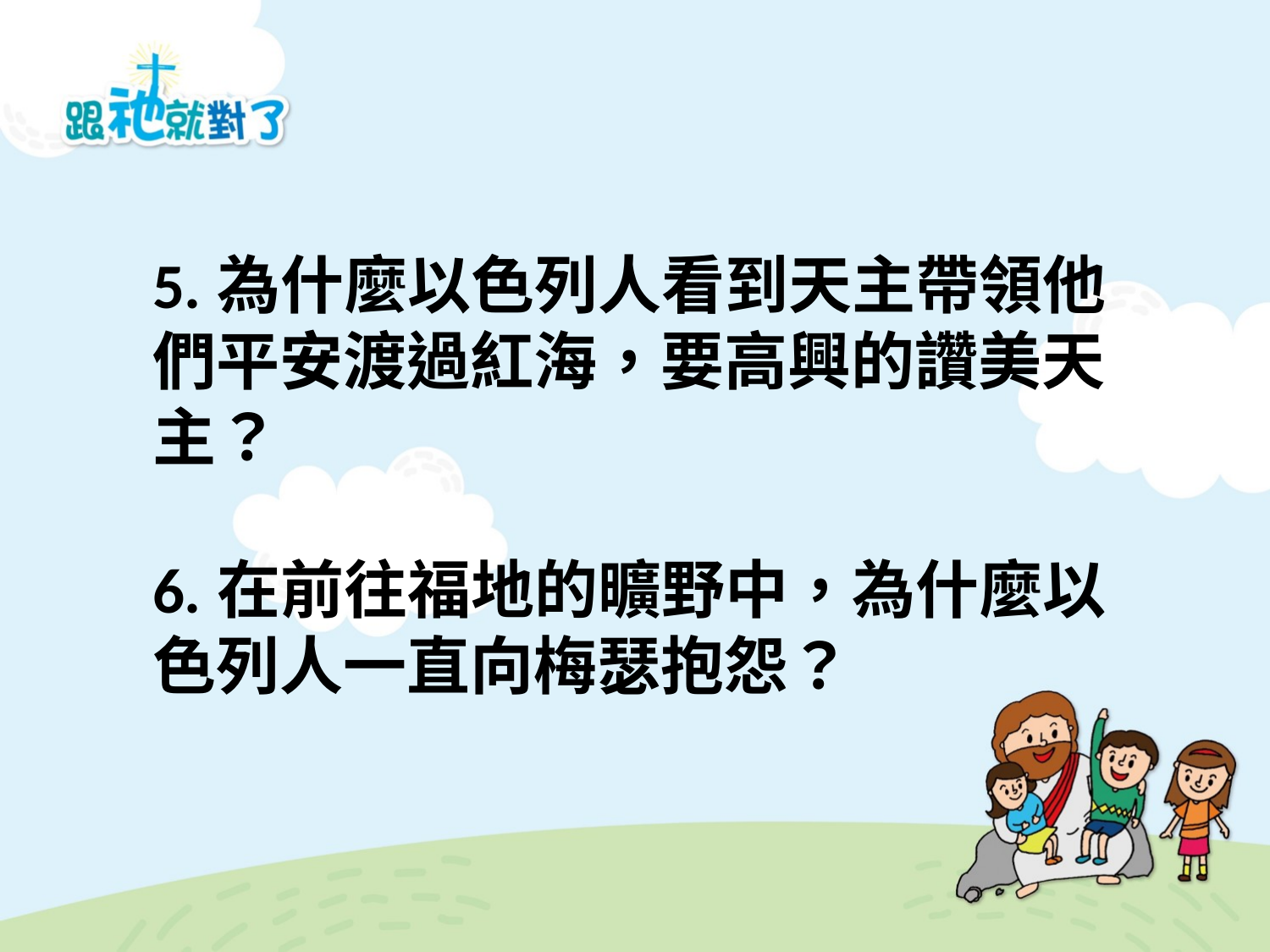

5.為什麼以色列人看到天主帶領他們平安渡過紅海，要高興的讚美天主？

6.在前往福地的曠野中，為什麼以色列人一直向梅瑟抱怨？